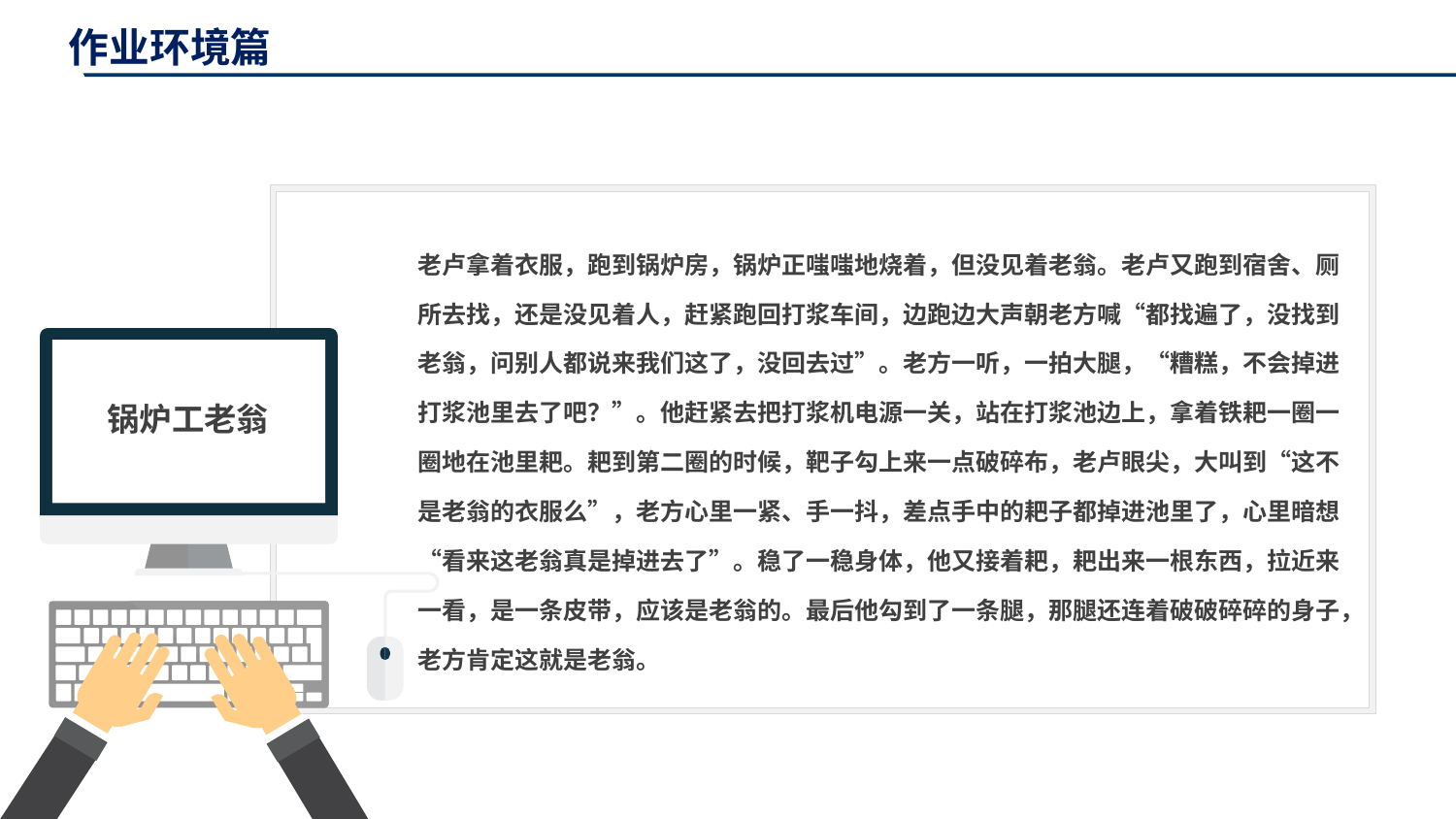

作业环境篇

老卢拿着衣服，跑到锅炉房，锅炉正嗤嗤地烧着，但没见着老翁。老卢又跑到宿舍、厕所去找，还是没见着人，赶紧跑回打浆车间，边跑边大声朝老方喊“都找遍了，没找到老翁，问别人都说来我们这了，没回去过”。老方一听，一拍大腿，“糟糕，不会掉进打浆池里去了吧？”。他赶紧去把打浆机电源一关，站在打浆池边上，拿着铁耙一圈一圈地在池里耙。耙到第二圈的时候，靶子勾上来一点破碎布，老卢眼尖，大叫到“这不是老翁的衣服么”，老方心里一紧、手一抖，差点手中的耙子都掉进池里了，心里暗想“看来这老翁真是掉进去了”。稳了一稳身体，他又接着耙，耙出来一根东西，拉近来一看，是一条皮带，应该是老翁的。最后他勾到了一条腿，那腿还连着破破碎碎的身子，老方肯定这就是老翁。

锅炉工老翁